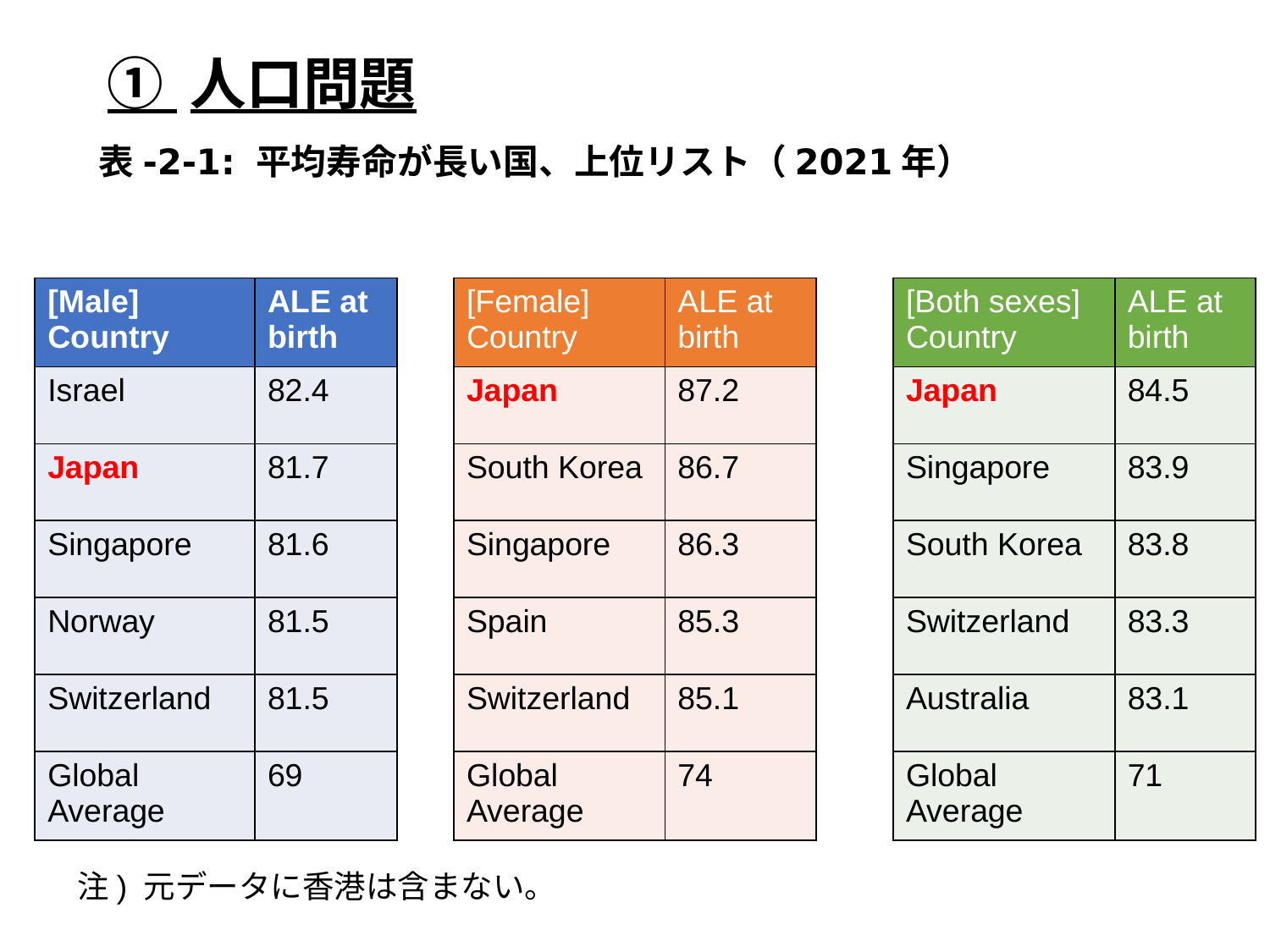

① 人口問題
# 表-2-1: 平均寿命が長い国、上位リスト（2021年）
| [Male] Country | ALE at birth |
| --- | --- |
| Israel | 82.4 |
| Japan | 81.7 |
| Singapore | 81.6 |
| Norway | 81.5 |
| Switzerland | 81.5 |
| Global Average | 69 |
| [Female] Country | ALE at birth |
| --- | --- |
| Japan | 87.2 |
| South Korea | 86.7 |
| Singapore | 86.3 |
| Spain | 85.3 |
| Switzerland | 85.1 |
| Global Average | 74 |
| [Both sexes] Country | ALE at birth |
| --- | --- |
| Japan | 84.5 |
| Singapore | 83.9 |
| South Korea | 83.8 |
| Switzerland | 83.3 |
| Australia | 83.1 |
| Global Average | 71 |
注) 元データに香港は含まない。